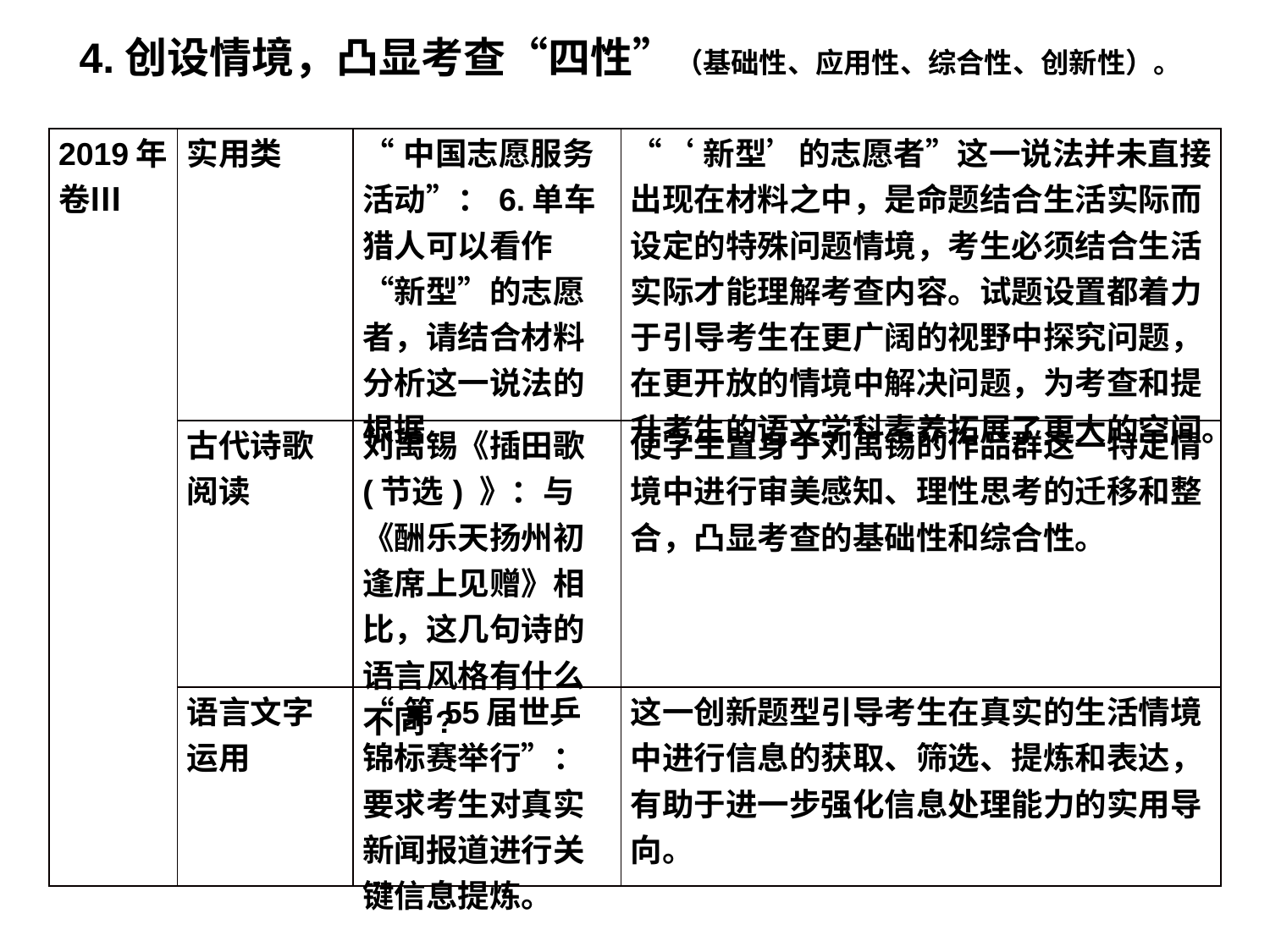

4.创设情境，凸显考查“四性”（基础性、应用性、综合性、创新性）。
| 2019年卷Ⅲ | 实用类 | “中国志愿服务活动”：6.单车猎人可以看作“新型”的志愿者，请结合材料分析这一说法的根据。 | “‘新型’的志愿者”这一说法并未直接出现在材料之中，是命题结合生活实际而设定的特殊问题情境，考生必须结合生活实际才能理解考查内容。试题设置都着力于引导考生在更广阔的视野中探究问题，在更开放的情境中解决问题，为考查和提升考生的语文学科素养拓展了更大的空间。 |
| --- | --- | --- | --- |
|  | 古代诗歌阅读 | 刘禹锡《插田歌(节选) 》：与《酬乐天扬州初逢席上见赠》相比，这几句诗的语言风格有什么不同? | 使学生置身于刘禹锡的作品群这一特定情境中进行审美感知、理性思考的迁移和整合，凸显考查的基础性和综合性。 |
|  | 语言文字运用 | “第55届世乒锦标赛举行”：要求考生对真实新闻报道进行关键信息提炼。 | 这一创新题型引导考生在真实的生活情境中进行信息的获取、筛选、提炼和表达，有助于进一步强化信息处理能力的实用导向。 |